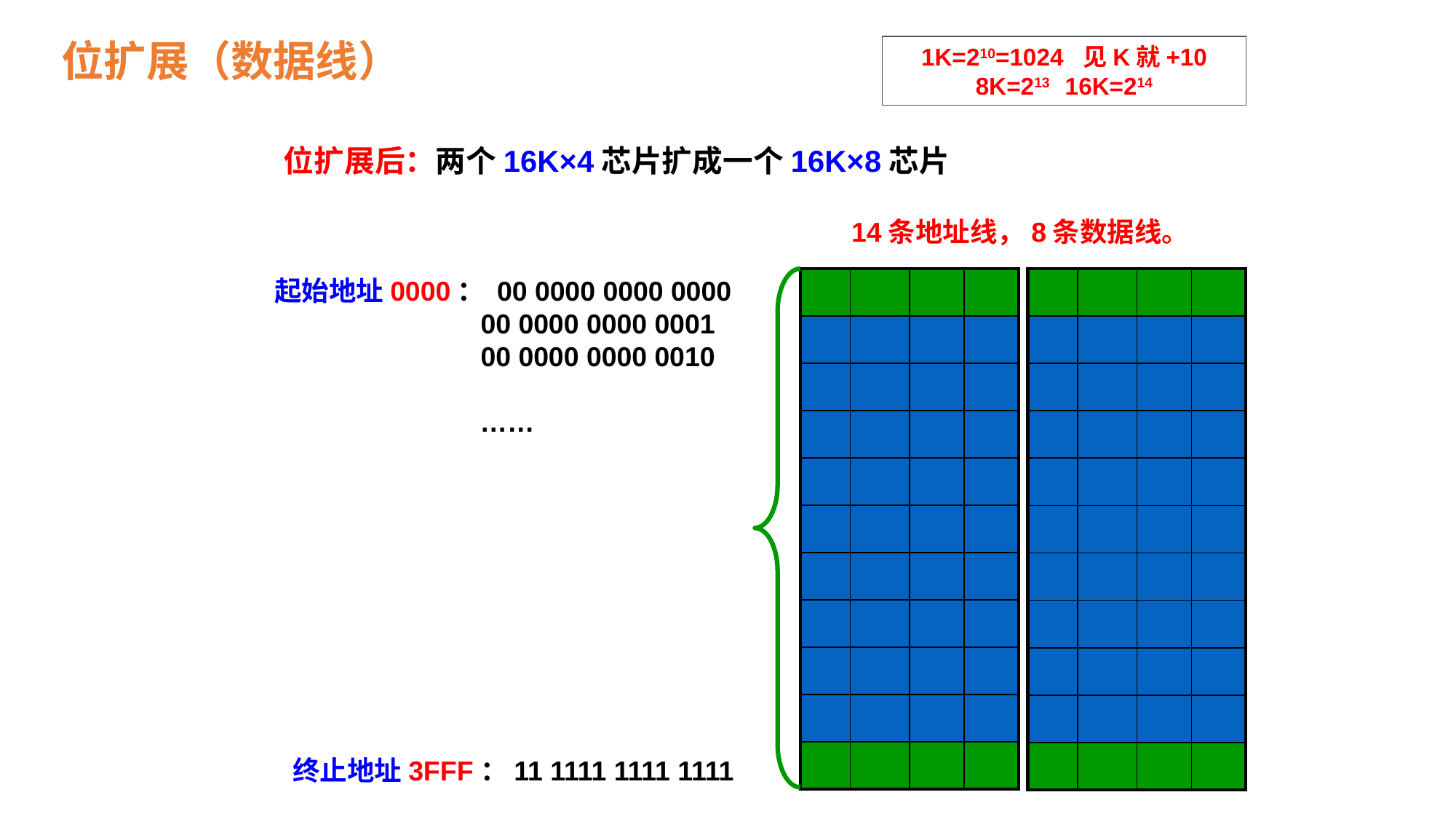

位扩展（数据线）
1K=210=1024  见K就+10
8K=213    16K=214
位扩展后：两个16K×4芯片扩成一个16K×8芯片

14条地址线，8条数据线。
起始地址0000： 00 0000 0000 0000
                           00 0000 0000 0001
                           00 0000 0000 0010

                           ……

|  |  |  |  |
| --- | --- | --- | --- |
|  |  |  |  |
|  |  |  |  |
|  |  |  |  |
|  |  |  |  |
|  |  |  |  |
|  |  |  |  |
|  |  |  |  |
|  |  |  |  |
|  |  |  |  |
|  |  |  |  |
|  |  |  |  |
| --- | --- | --- | --- |
|  |  |  |  |
|  |  |  |  |
|  |  |  |  |
|  |  |  |  |
|  |  |  |  |
|  |  |  |  |
|  |  |  |  |
|  |  |  |  |
|  |  |  |  |
|  |  |  |  |
终止地址3FFF：11 1111 1111 1111